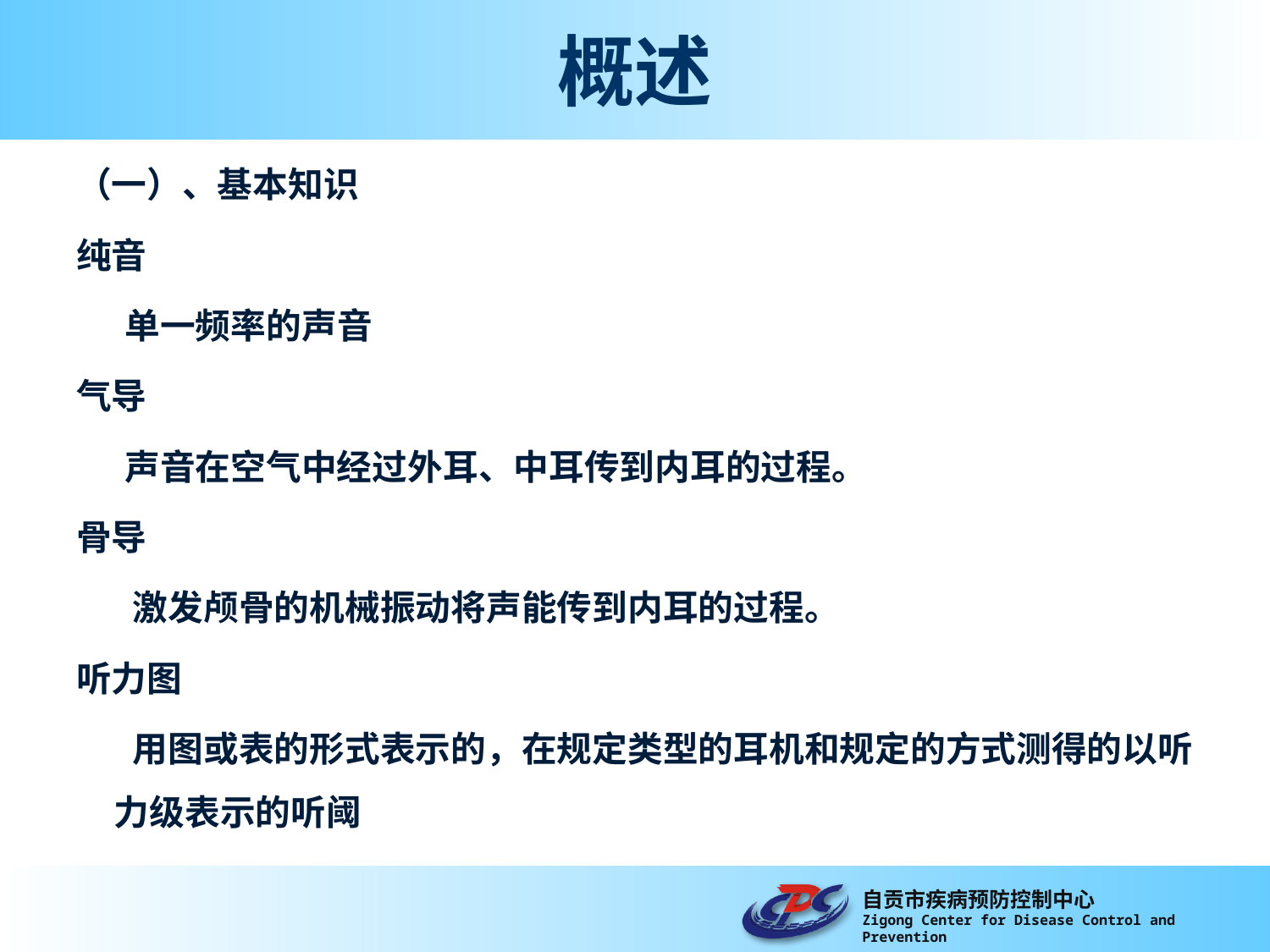

# 概述
（一）、基本知识
纯音
     单一频率的声音
气导
     声音在空气中经过外耳、中耳传到内耳的过程。
骨导
      激发颅骨的机械振动将声能传到内耳的过程。
听力图
      用图或表的形式表示的，在规定类型的耳机和规定的方式测得的以听力级表示的听阈

9